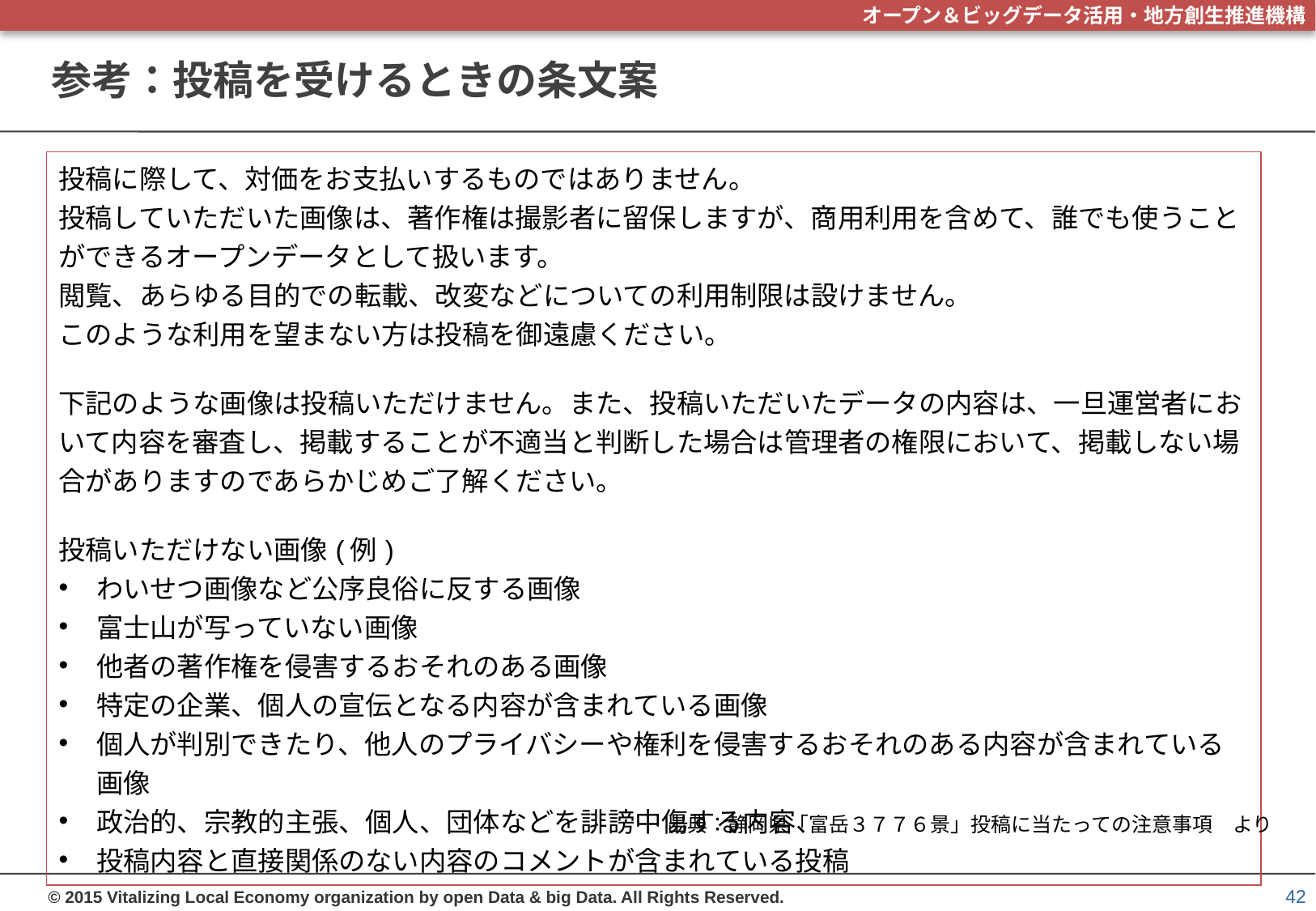

# 参考：投稿を受けるときの条文案
| 投稿に際して、対価をお支払いするものではありません。 投稿していただいた画像は、著作権は撮影者に留保しますが、商用利用を含めて、誰でも使うことができるオープンデータとして扱います。 閲覧、あらゆる目的での転載、改変などについての利用制限は設けません。 このような利用を望まない方は投稿を御遠慮ください。 下記のような画像は投稿いただけません。また、投稿いただいたデータの内容は、一旦運営者において内容を審査し、掲載することが不適当と判断した場合は管理者の権限において、掲載しない場合がありますのであらかじめご了解ください。 投稿いただけない画像(例) わいせつ画像など公序良俗に反する画像 富士山が写っていない画像 他者の著作権を侵害するおそれのある画像 特定の企業、個人の宣伝となる内容が含まれている画像 個人が判別できたり、他人のプライバシーや権利を侵害するおそれのある内容が含まれている画像 政治的、宗教的主張、個人、団体などを誹謗中傷する内容、 投稿内容と直接関係のない内容のコメントが含まれている投稿 |
| --- |
出典：静岡県「富岳３７７６景」投稿に当たっての注意事項　より
42